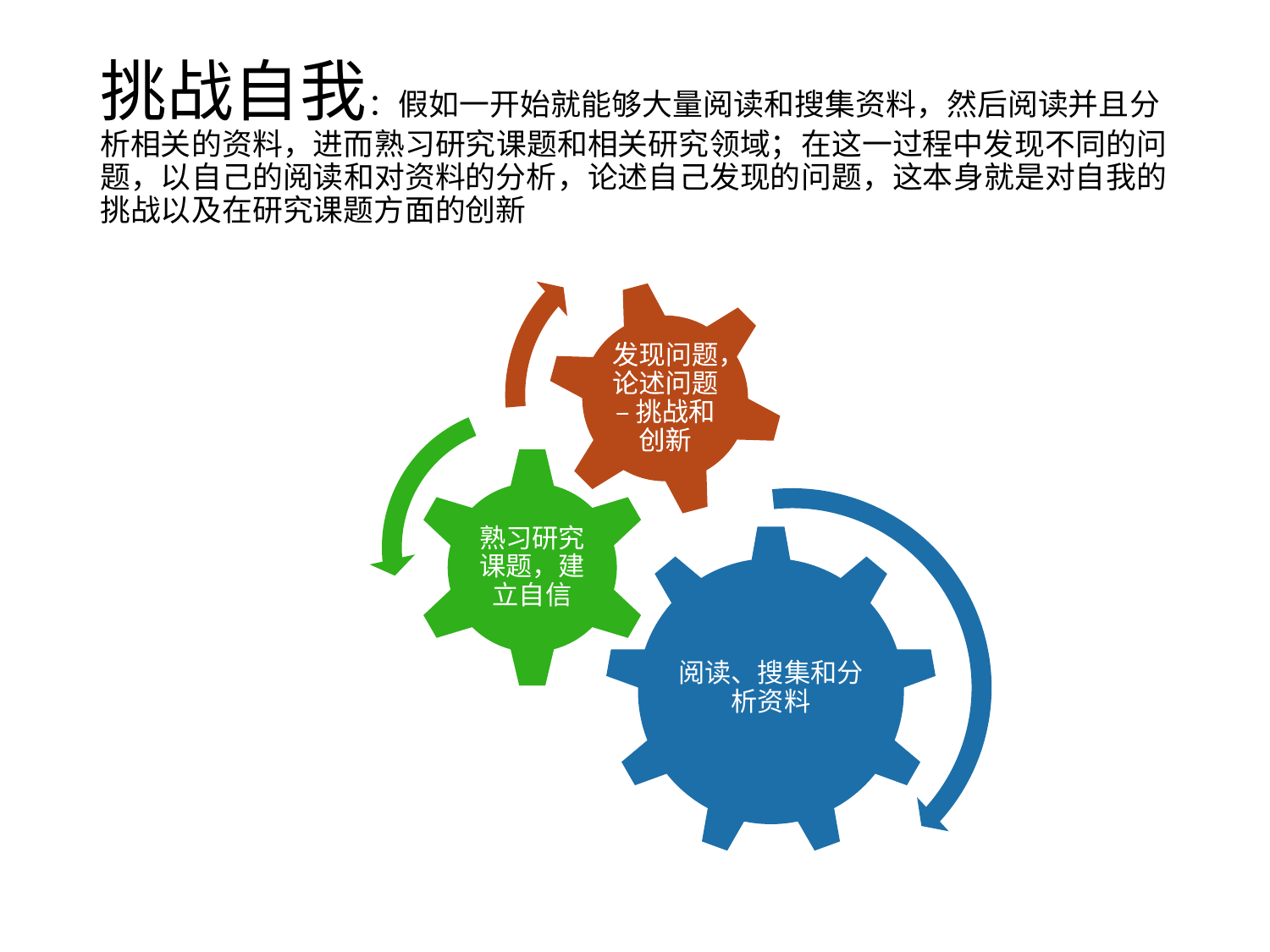

# 挑战自我：假如一开始就能够大量阅读和搜集资料，然后阅读并且分析相关的资料，进而熟习研究课题和相关研究领域；在这一过程中发现不同的问题，以自己的阅读和对资料的分析，论述自己发现的问题，这本身就是对自我的挑战以及在研究课题方面的创新
阅读、搜集和分析资料
熟习研究课题，建立自信
发现问题，论述问题 – 挑战和创新